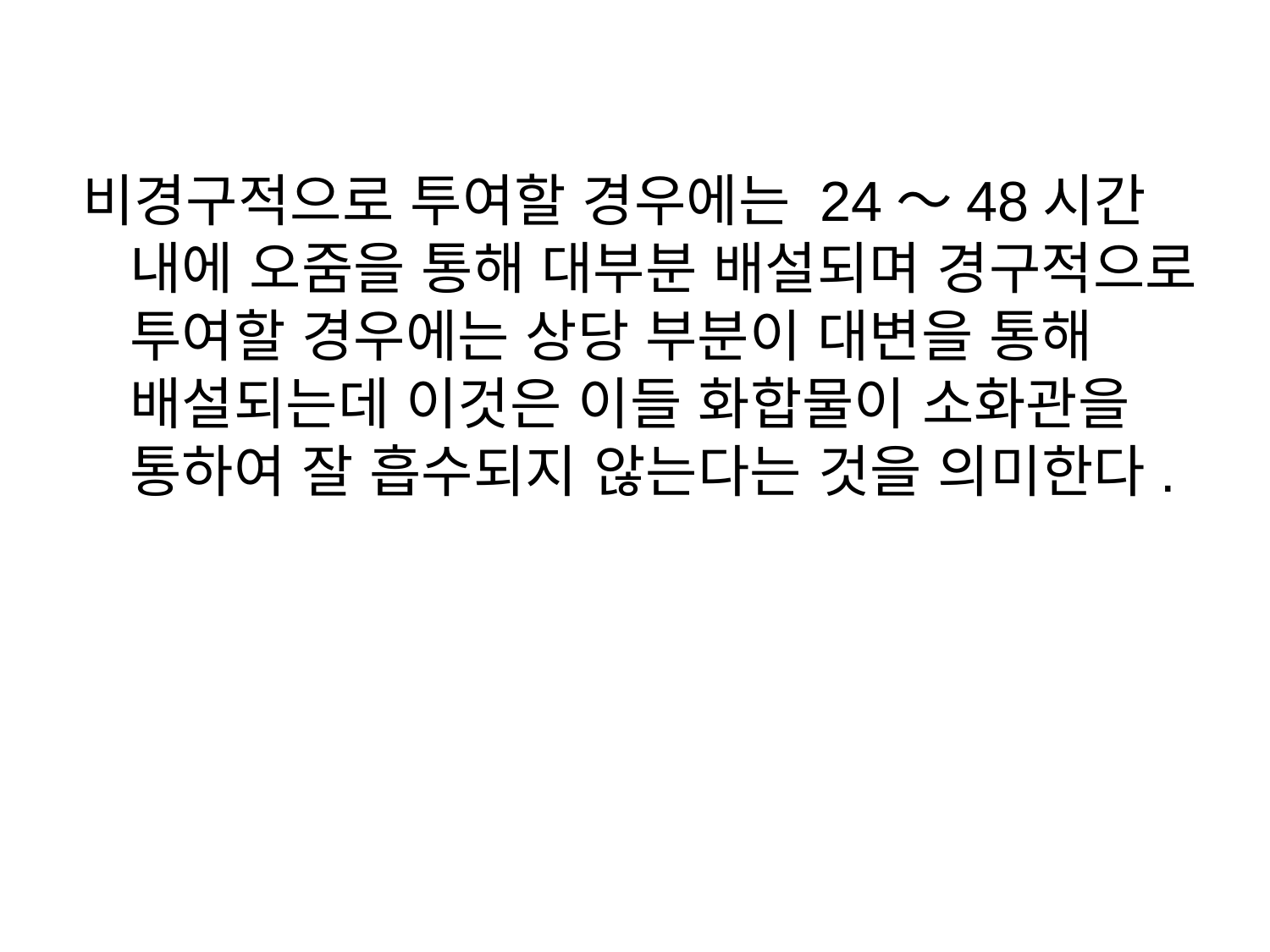

비경구적으로 투여할 경우에는 24～48시간 내에 오줌을 통해 대부분 배설되며 경구적으로 투여할 경우에는 상당 부분이 대변을 통해 배설되는데 이것은 이들 화합물이 소화관을 통하여 잘 흡수되지 않는다는 것을 의미한다.